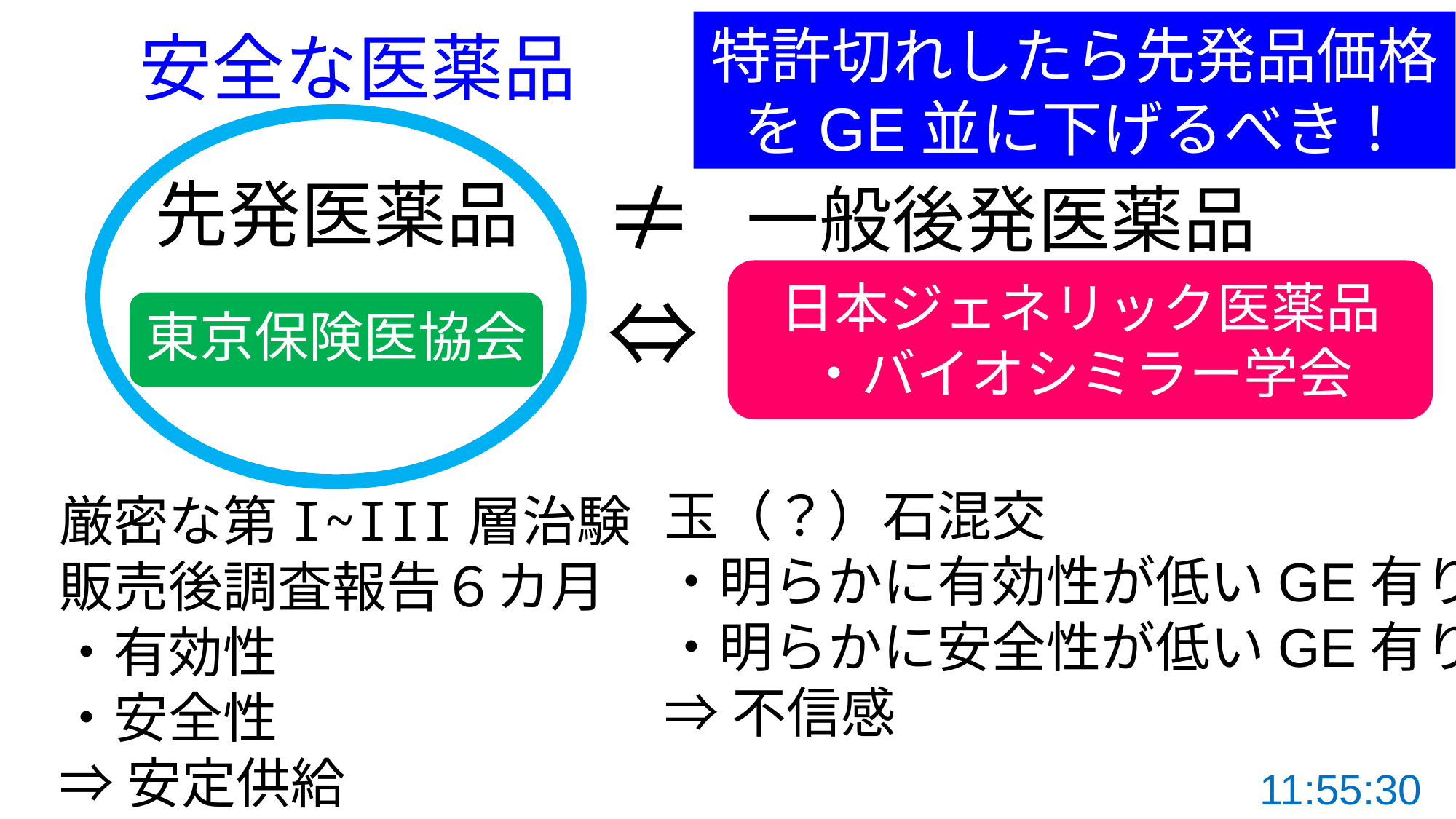

特許切れしたら先発品価格をGE並に下げるべき！
安全な医薬品

≠
先発医薬品
一般後発医薬品
日本ジェネリック医薬品
・バイオシミラー学会
⇔
東京保険医協会
玉（？）石混交
・明らかに有効性が低いGE有り
・明らかに安全性が低いGE有り
⇒不信感

厳密な第I~III層治験
販売後調査報告６カ月
・有効性
・安全性
⇒安定供給
11:55:30